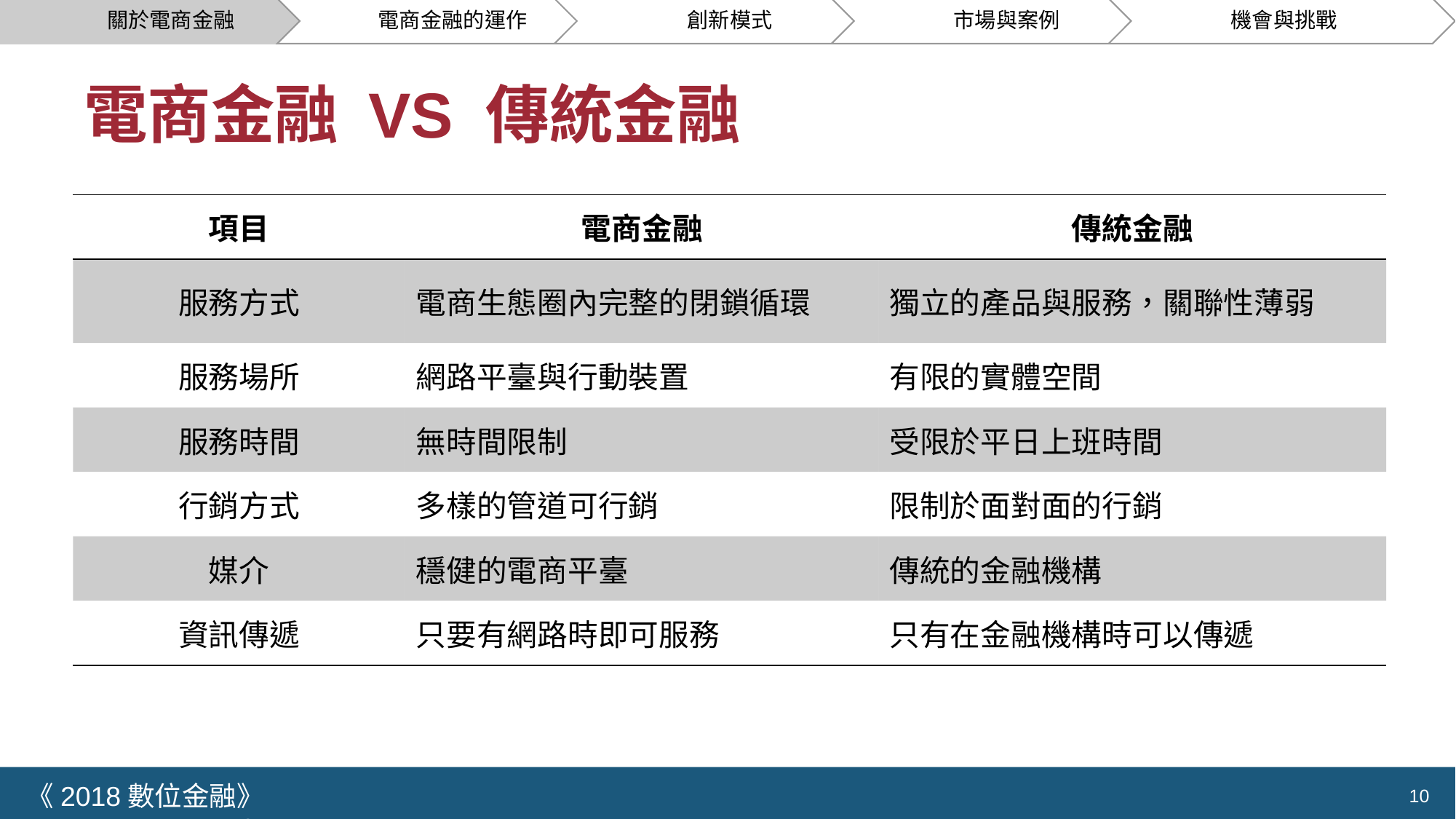

關於電商金融
電商金融的運作
創新模式
市場與案例
機會與挑戰
# 電商金融 VS 傳統金融
| 項目 | 電商金融 | 傳統金融 |
| --- | --- | --- |
| 服務方式 | 電商生態圈內完整的閉鎖循環 | 獨立的產品與服務，關聯性薄弱 |
| 服務場所 | 網路平臺與行動裝置 | 有限的實體空間 |
| 服務時間 | 無時間限制 | 受限於平日上班時間 |
| 行銷方式 | 多樣的管道可行銷 | 限制於面對面的行銷 |
| 媒介 | 穩健的電商平臺 | 傳統的金融機構 |
| 資訊傳遞 | 只要有網路時即可服務 | 只有在金融機構時可以傳遞 |
《2018數位金融》                                                                                                                                             	NCTU.IIM.IEBI Lab
10